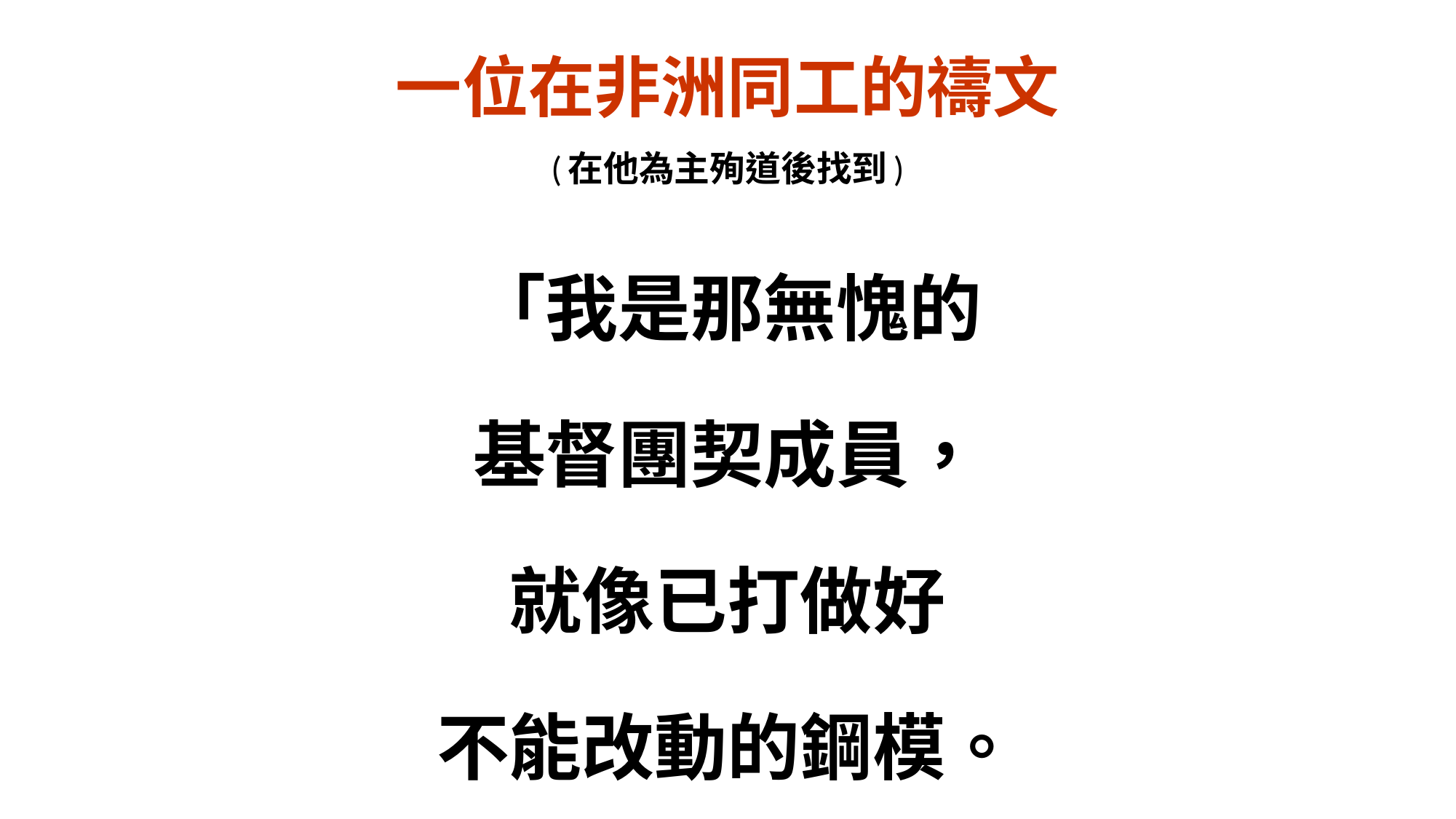

# 一位在非洲同工的禱文 (在他為主殉道後找到)
「我是那無愧的
基督團契成員，
就像已打做好
不能改動的鋼模。